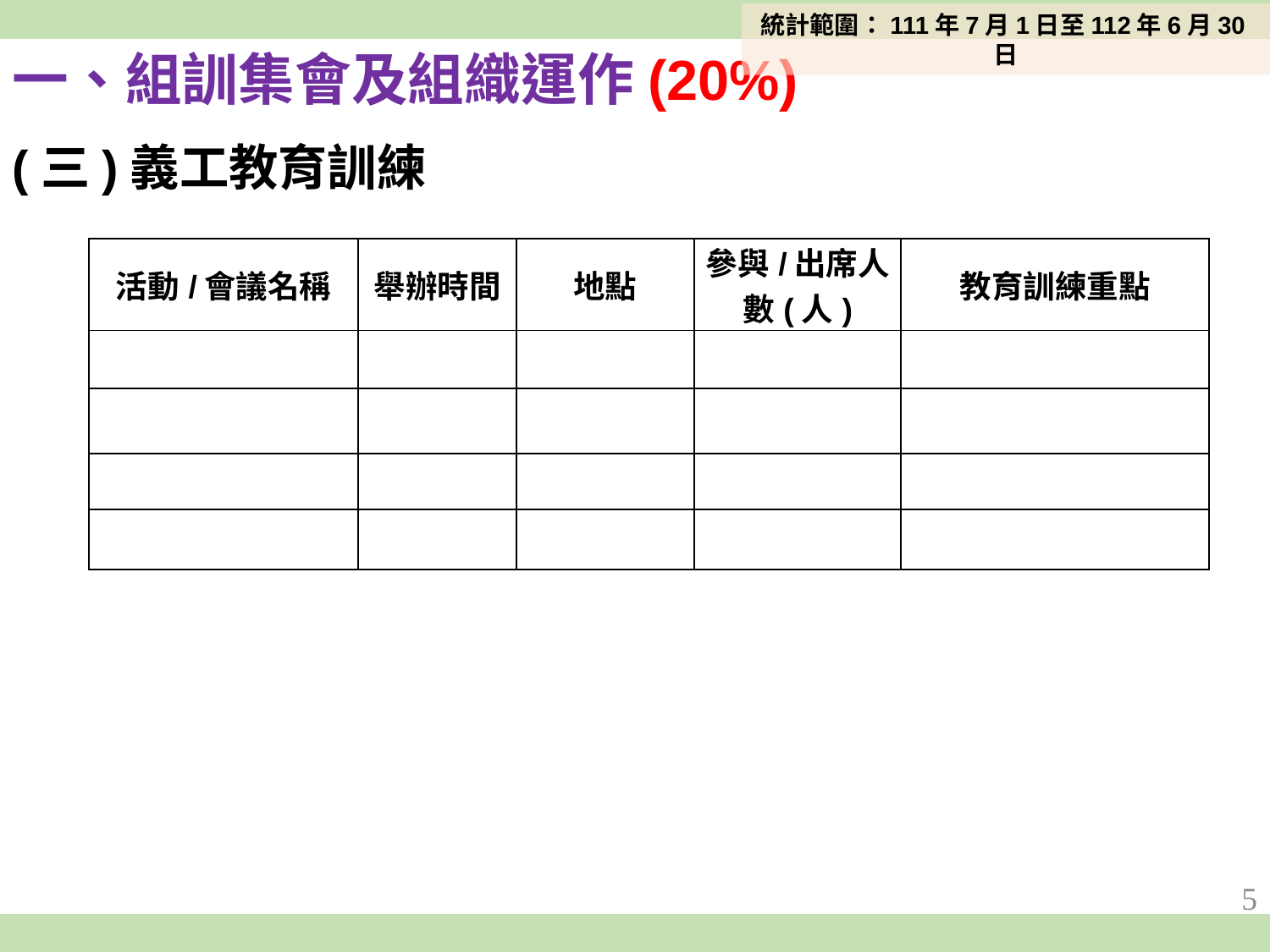

統計範圍：111年7月1日至112年6月30日
一、組訓集會及組織運作(20%)
(三)義工教育訓練
| 活動/會議名稱 | 舉辦時間 | 地點 | 參與/出席人數(人) | 教育訓練重點 |
| --- | --- | --- | --- | --- |
|  |  |  |  |  |
|  |  |  |  |  |
|  |  |  |  |  |
|  |  |  |  |  |
5